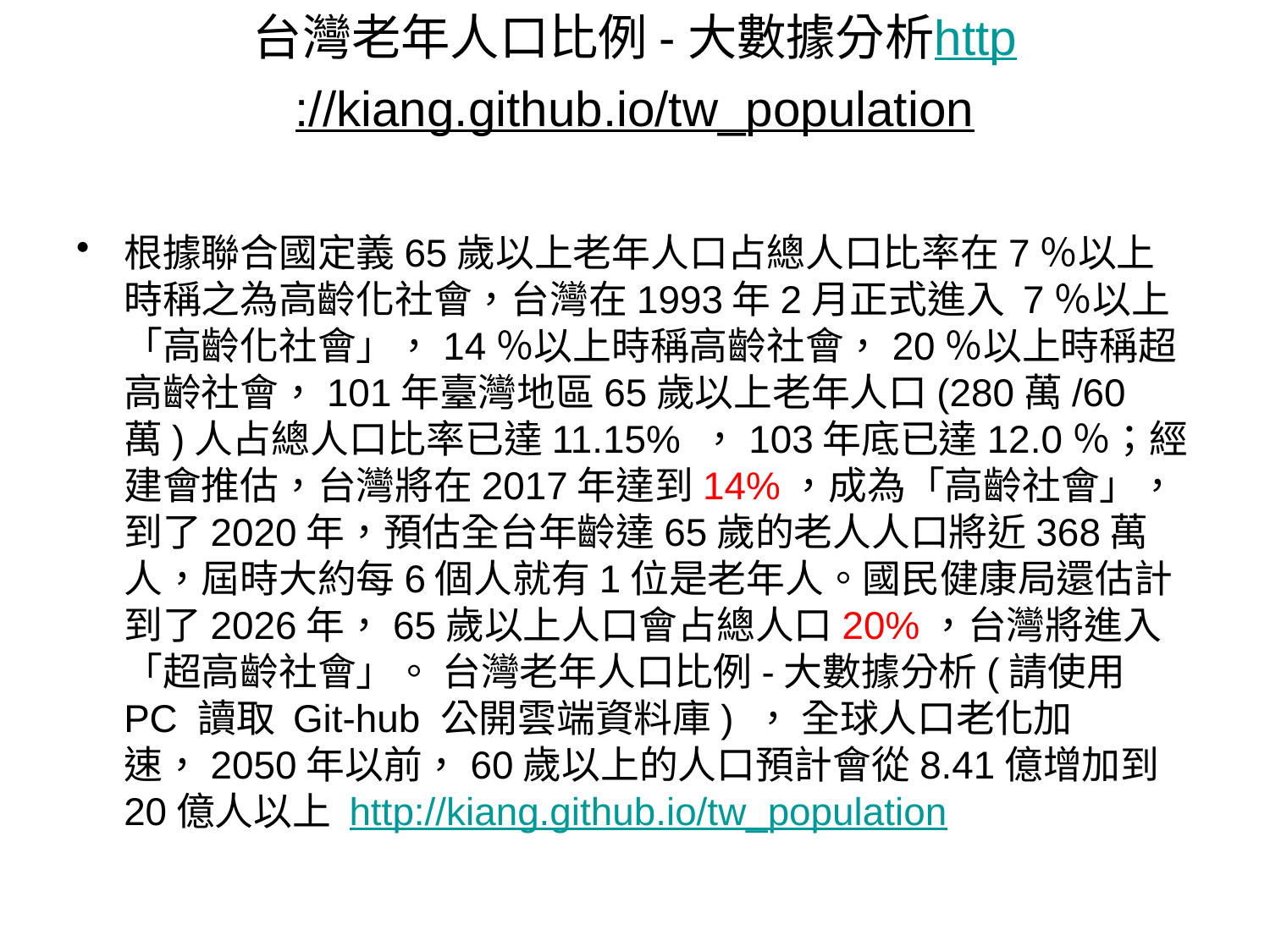

# 台灣老年人口比例-大數據分析 http://kiang.github.io/tw_population
根據聯合國定義65歲以上老年人口占總人口比率在7％以上時稱之為高齡化社會，台灣在1993年2月正式進入 7％以上「高齡化社會」，14％以上時稱高齡社會，20％以上時稱超高齡社會，101年臺灣地區65歲以上老年人口(280萬/60萬)人占總人口比率已達11.15% ，103年底已達12.0％；經建會推估，台灣將在2017年達到14%，成為「高齡社會」，到了2020年，預估全台年齡達65歲的老人人口將近368萬人，屆時大約每6個人就有1位是老年人。國民健康局還估計到了2026年，65歲以上人口會占總人口20%，台灣將進入「超高齡社會」。 台灣老年人口比例-大數據分析(請使用 PC 讀取 Git-hub 公開雲端資料庫) ， 全球人口老化加速，2050年以前，60歲以上的人口預計會從8.41億增加到20億人以上 http://kiang.github.io/tw_population